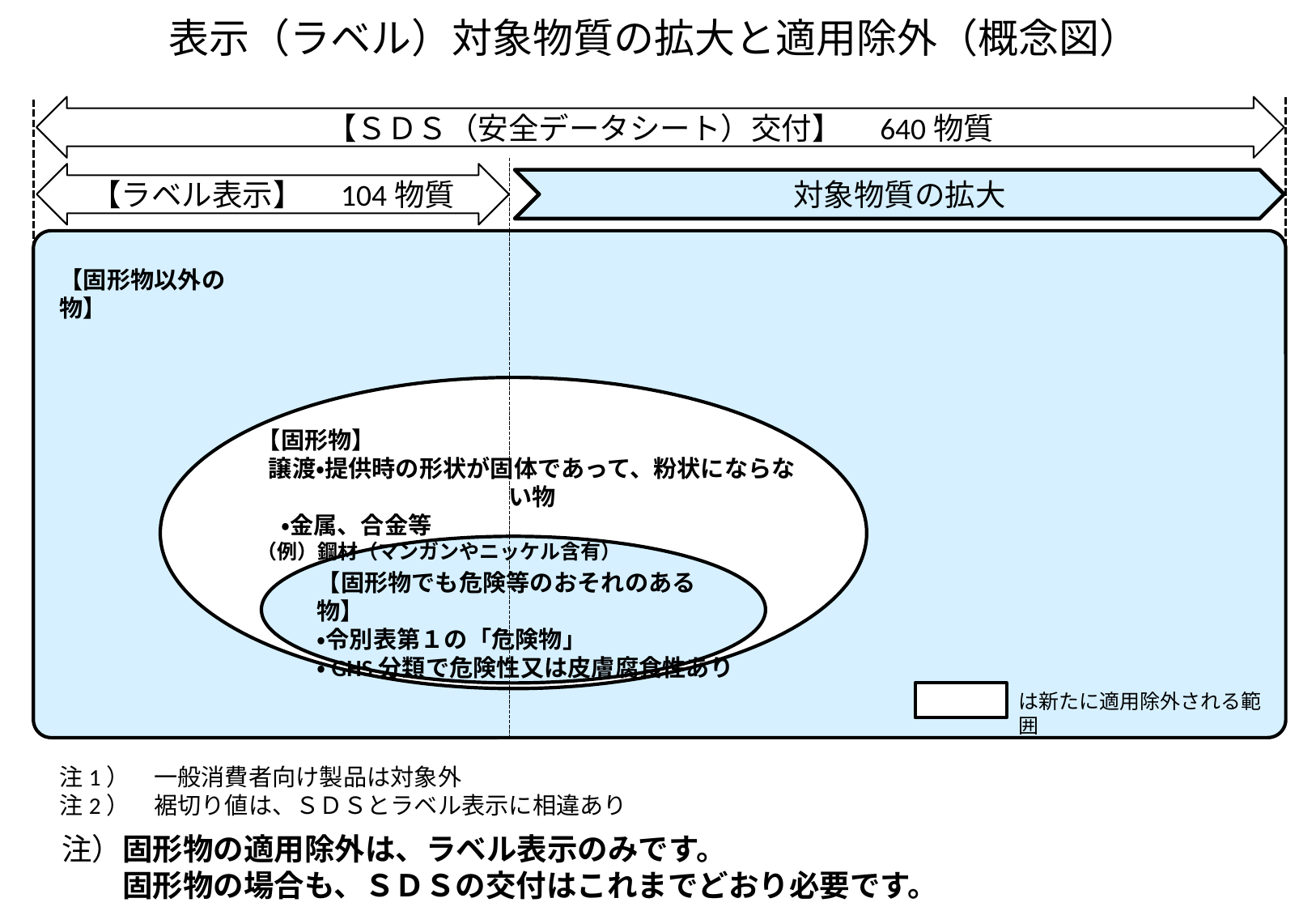

表示（ラベル）対象物質の拡大と適用除外（概念図）
【ＳＤＳ（安全データシート）交付】　640物質
【ラベル表示】　104物質
対象物質の拡大

【固形物以外の物】

【固形物】
譲渡・提供時の形状が固体であって、粉状にならない物
　・金属、合金等
（例）鋼材（マンガンやニッケル含有）

【固形物でも危険等のおそれのある物】
・令別表第１の「危険物」
・GHS分類で危険性又は皮膚腐食性あり

は新たに適用除外される範囲
注1）　一般消費者向け製品は対象外
注2）　裾切り値は、ＳＤＳとラベル表示に相違あり
注）固形物の適用除外は、ラベル表示のみです。
　　固形物の場合も、ＳＤＳの交付はこれまでどおり必要です。